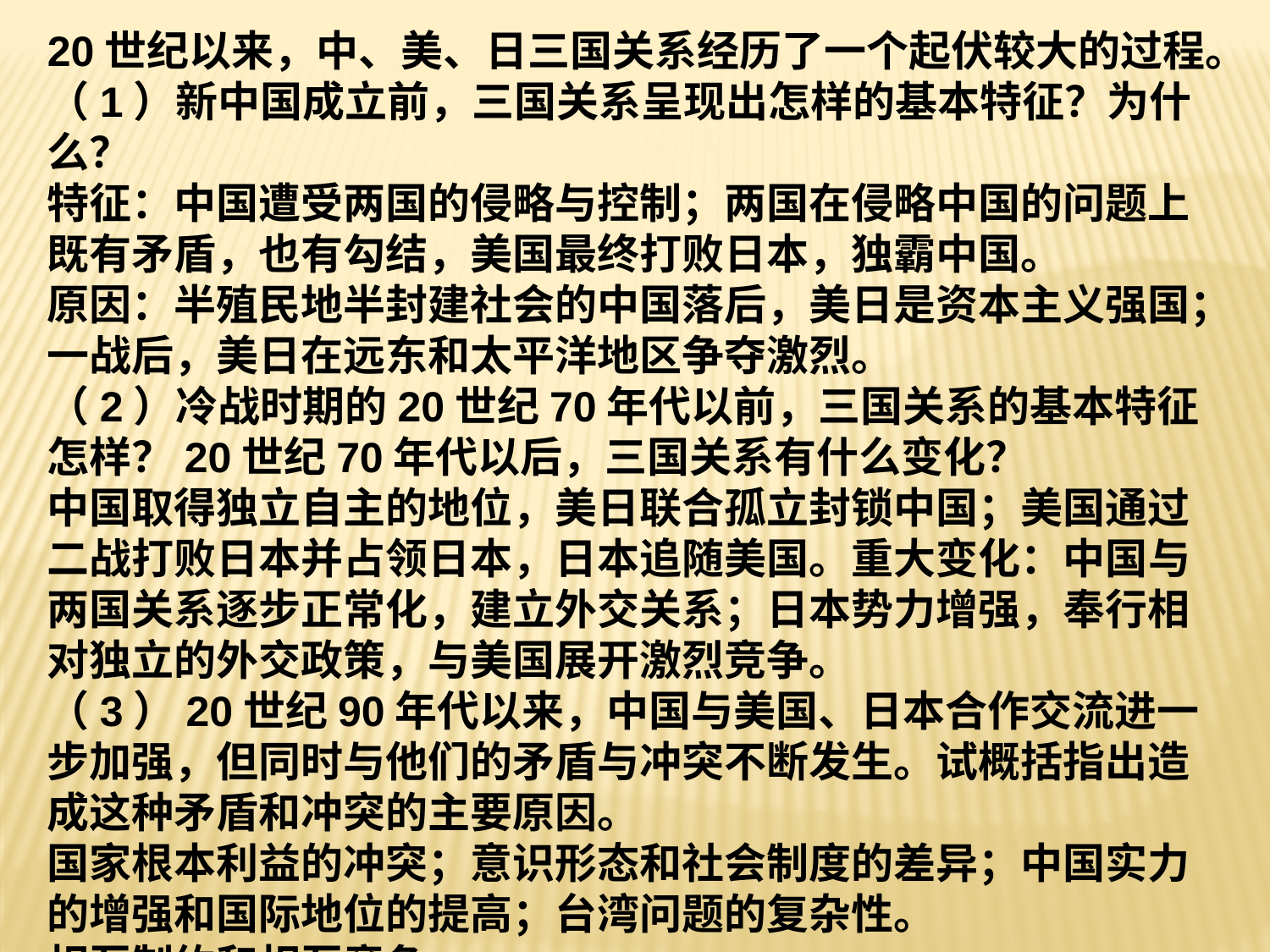

20世纪以来，中、美、日三国关系经历了一个起伏较大的过程。
（1）新中国成立前，三国关系呈现出怎样的基本特征？为什么？
特征：中国遭受两国的侵略与控制；两国在侵略中国的问题上既有矛盾，也有勾结，美国最终打败日本，独霸中国。
原因：半殖民地半封建社会的中国落后，美日是资本主义强国；一战后，美日在远东和太平洋地区争夺激烈。
（2）冷战时期的20世纪70年代以前，三国关系的基本特征怎样？20世纪70年代以后，三国关系有什么变化？
中国取得独立自主的地位，美日联合孤立封锁中国；美国通过二战打败日本并占领日本，日本追随美国。重大变化：中国与两国关系逐步正常化，建立外交关系；日本势力增强，奉行相对独立的外交政策，与美国展开激烈竞争。
（3）20世纪90年代以来，中国与美国、日本合作交流进一步加强，但同时与他们的矛盾与冲突不断发生。试概括指出造成这种矛盾和冲突的主要原因。
国家根本利益的冲突；意识形态和社会制度的差异；中国实力的增强和国际地位的提高；台湾问题的复杂性。
相互制约和相互竞争。